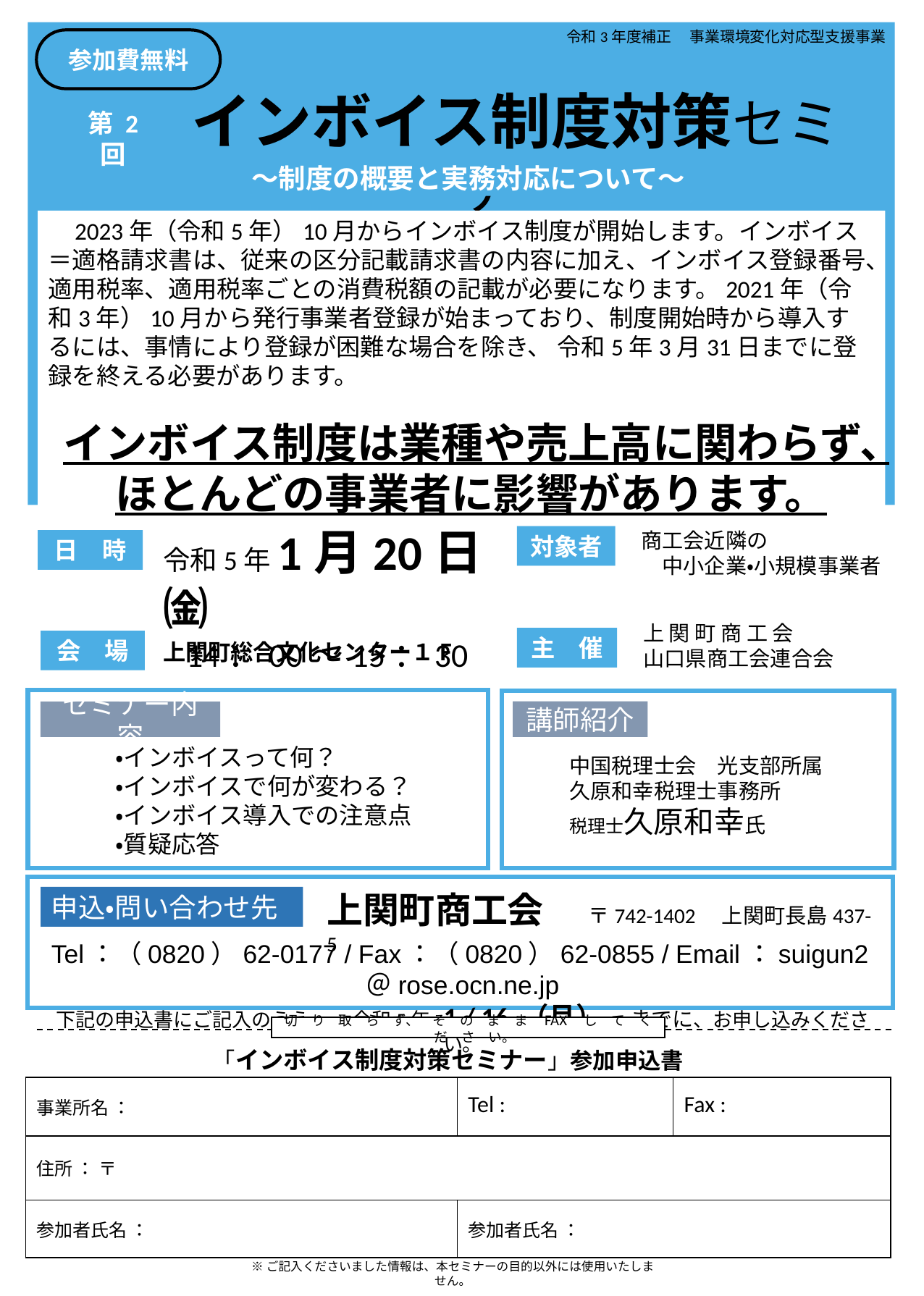

令和3年度補正 　事業環境変化対応型支援事業

参加費無料

インボイス制度対策セミナー
第 2 回
～制度の概要と実務対応について～
　2023年（令和5年）10月からインボイス制度が開始します。インボイス＝適格請求書は、従来の区分記載請求書の内容に加え、インボイス登録番号、適用税率、適用税率ごとの消費税額の記載が必要になります。2021年（令和3年）10月から発行事業者登録が始まっており、制度開始時から導入するには、事情により登録が困難な場合を除き、 令和5年3月31日までに登録を終える必要があります。

インボイス制度は業種や売上高に関わらず、
 ほとんどの事業者に影響があります。
令和5年1月20日㈮
14：00～15：30
商工会近隣の
　中小企業・小規模事業者
対象者
日　時
上 関 町 商 工 会
山口県商工会連合会
主　催
上関町総合文化センター１F
会　場

講師紹介
セミナー内容
・インボイスって何？
・インボイスで何が変わる？
・インボイス導入での注意点
・質疑応答
中国税理士会　光支部所属
久原和幸税理士事務所
税理士久原和幸氏

上関町商工会　 〒742-1402　上関町長島437-5
申込・問い合わせ先
Tel：（0820）62-0177 / Fax：（0820）62-0855 / Email：suigun2＠rose.ocn.ne.jp
下記の申込書にご記入のうえ、　令和5年  1 / 16 （月）　までに、お申し込みください。
切　り　取　ら　ず、　そ　の　ま　ま　FAX　し　て　く　だ　さ　い。
「インボイス制度対策セミナー」参加申込書
| 事業所名 ： | Tel : | Fax : |
| --- | --- | --- |
| 住所 ： 〒 |  |  |
| 参加者氏名 ： | 参加者氏名 ： |  |

※ご記入くださいました情報は、本セミナーの目的以外には使用いたしません。